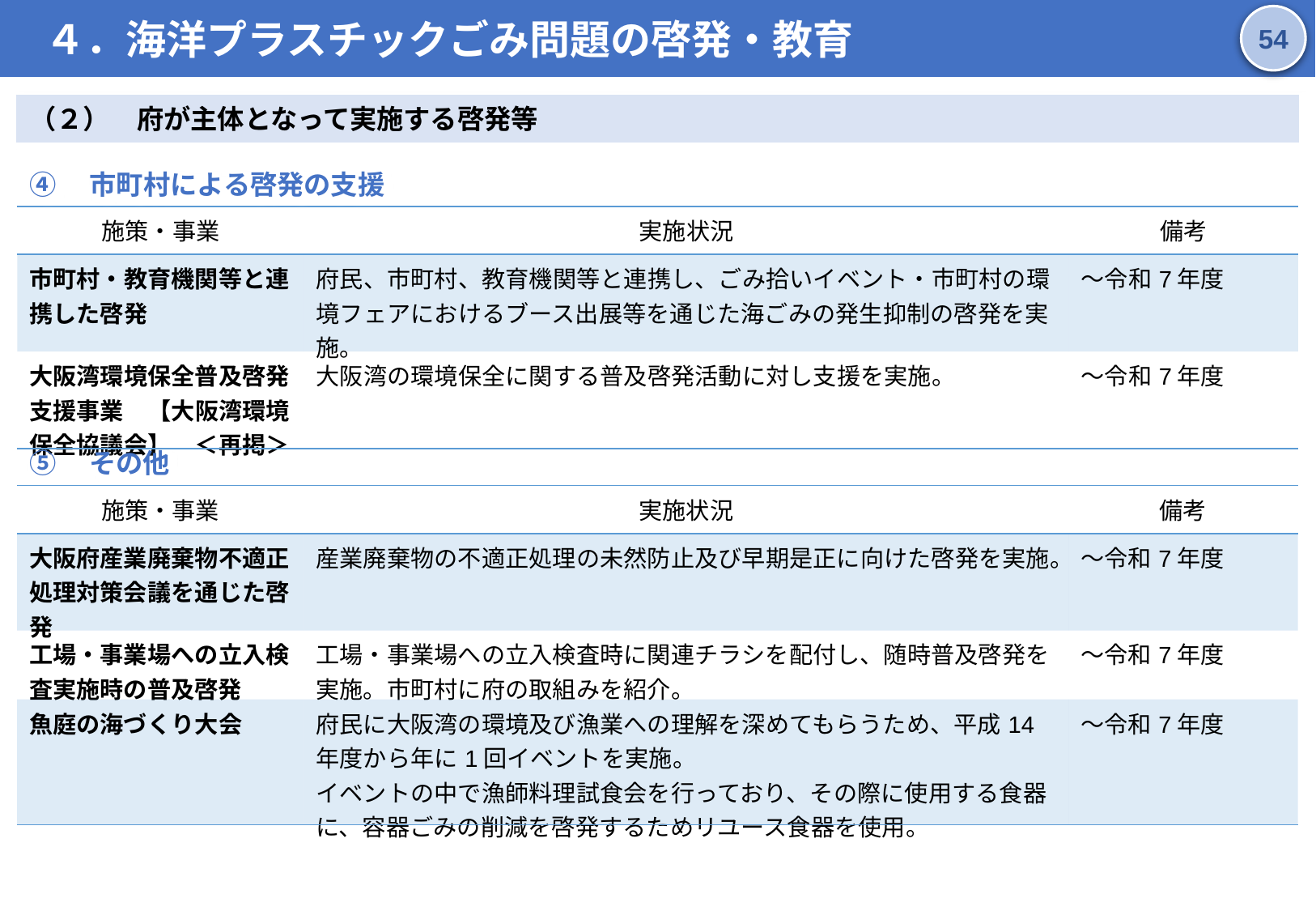

４．海洋プラスチックごみ問題の啓発・教育
54
（２）　府が主体となって実施する啓発等
④　市町村による啓発の支援
| 施策・事業 | 実施状況 | 備考 |
| --- | --- | --- |
| 市町村・教育機関等と連携した啓発 | 府民、市町村、教育機関等と連携し、ごみ拾いイベント・市町村の環境フェアにおけるブース出展等を通じた海ごみの発生抑制の啓発を実施。 | ～令和7年度 |
| 大阪湾環境保全普及啓発支援事業　【大阪湾環境保全協議会】　＜再掲＞ | 大阪湾の環境保全に関する普及啓発活動に対し支援を実施。 | ～令和7年度 |
⑤　その他
| 施策・事業 | 実施状況 | 備考 |
| --- | --- | --- |
| 大阪府産業廃棄物不適正処理対策会議を通じた啓発 | 産業廃棄物の不適正処理の未然防止及び早期是正に向けた啓発を実施。 | ～令和7年度 |
| 工場・事業場への立入検査実施時の普及啓発 | 工場・事業場への立入検査時に関連チラシを配付し、随時普及啓発を実施。市町村に府の取組みを紹介。 | ～令和7年度 |
| 魚庭の海づくり大会 | 府民に大阪湾の環境及び漁業への理解を深めてもらうため、平成14年度から年に1回イベントを実施。 イベントの中で漁師料理試食会を行っており、その際に使用する食器に、容器ごみの削減を啓発するためリユース食器を使用。 | ～令和7年度 |